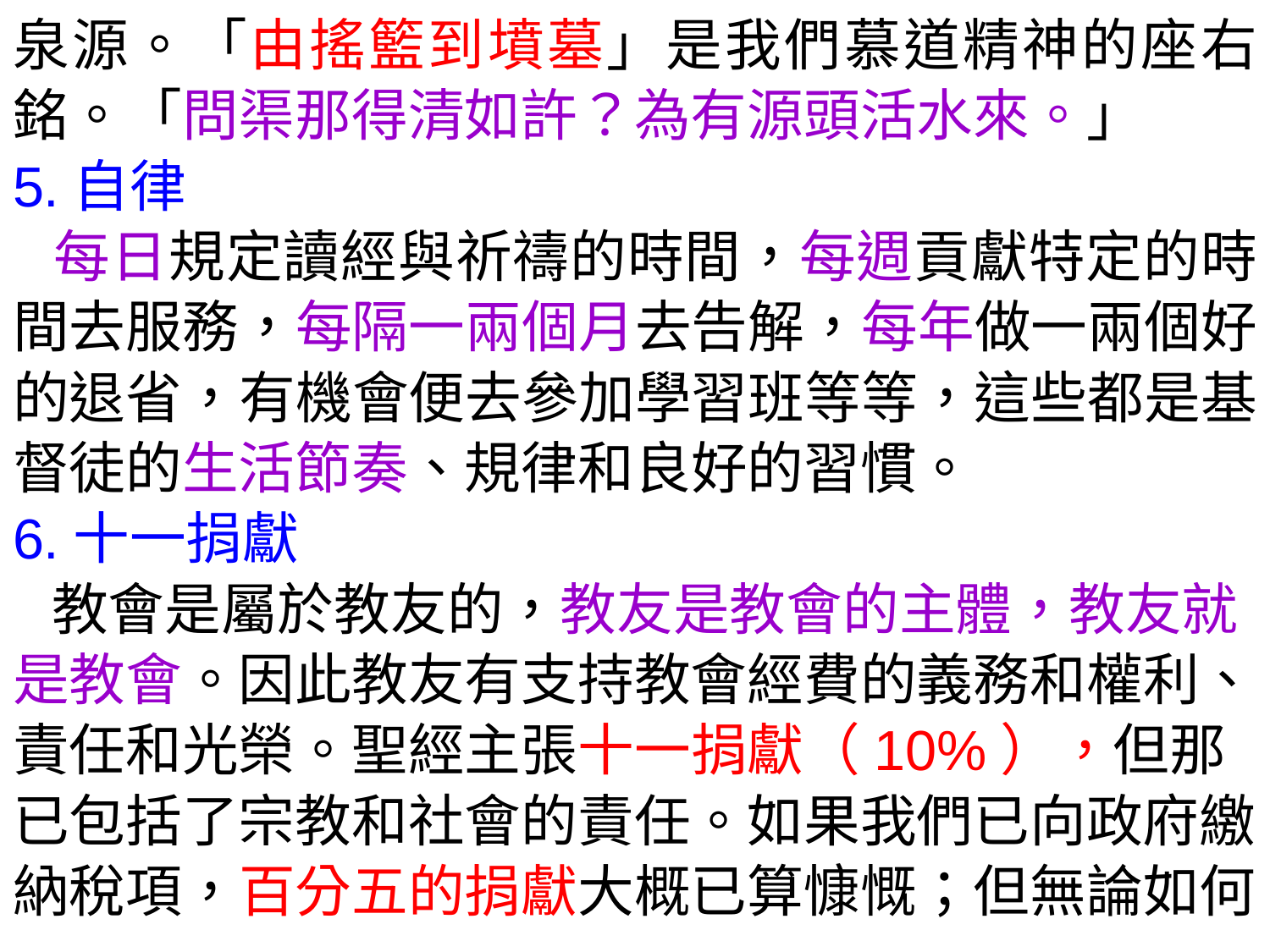

泉源。「由搖籃到墳墓」是我們慕道精神的座右銘。「問渠那得清如許？為有源頭活水來。」
5.自律
  每日規定讀經與祈禱的時間，每週貢獻特定的時間去服務，每隔一兩個月去告解，每年做一兩個好的退省，有機會便去參加學習班等等，這些都是基督徒的生活節奏、規律和良好的習慣。
6.十一捐獻
  教會是屬於教友的，教友是教會的主體，教友就是教會。因此教友有支持教會經費的義務和權利、責任和光榮。聖經主張十一捐獻（10%），但那已包括了宗教和社會的責任。如果我們已向政府繳納稅項，百分五的捐獻大概已算慷慨；但無論如何